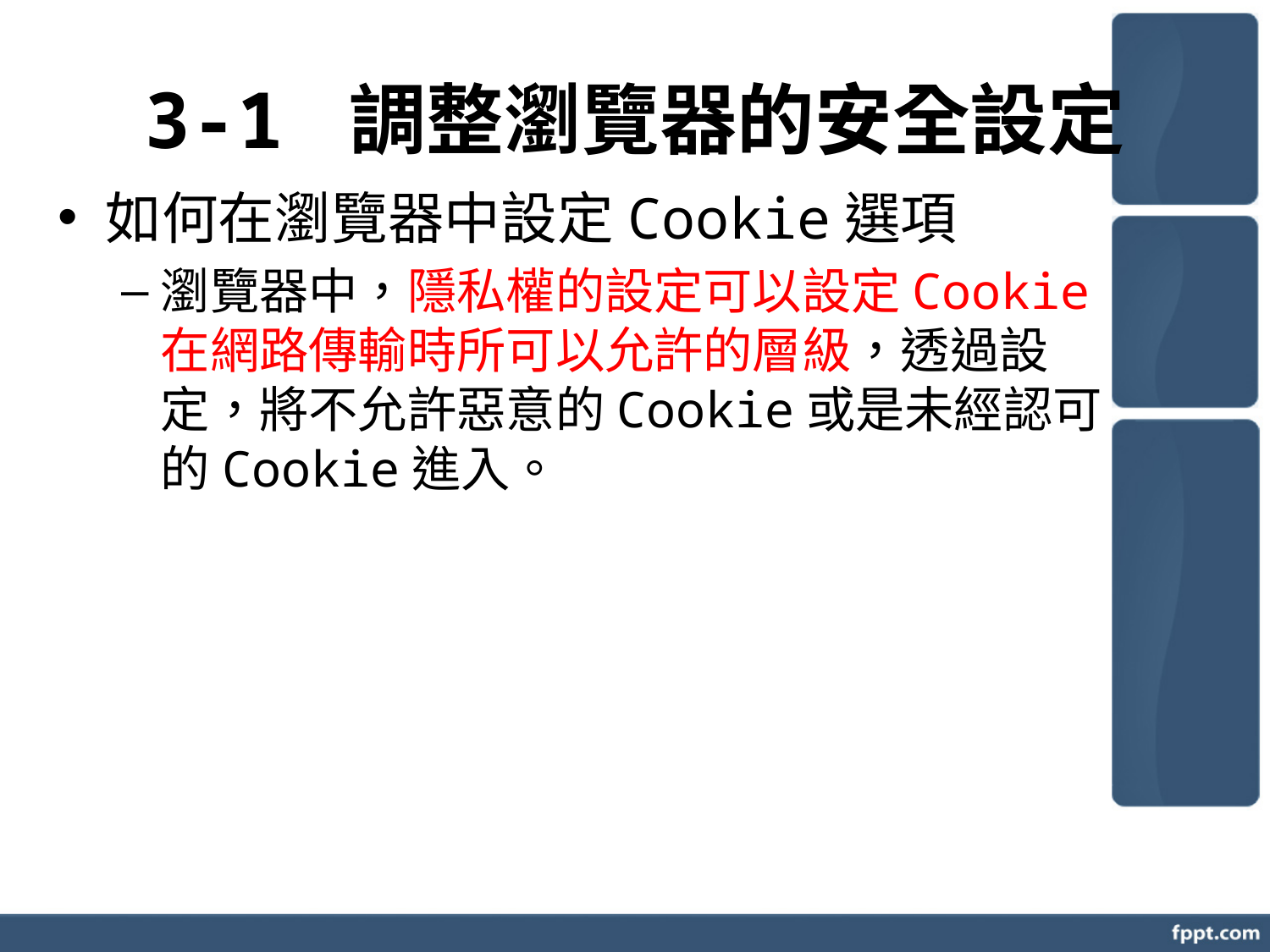

3-1 調整瀏覽器的安全設定
如何在瀏覽器中設定Cookie選項
瀏覽器中，隱私權的設定可以設定Cookie在網路傳輸時所可以允許的層級，透過設定，將不允許惡意的Cookie或是未經認可的Cookie進入。